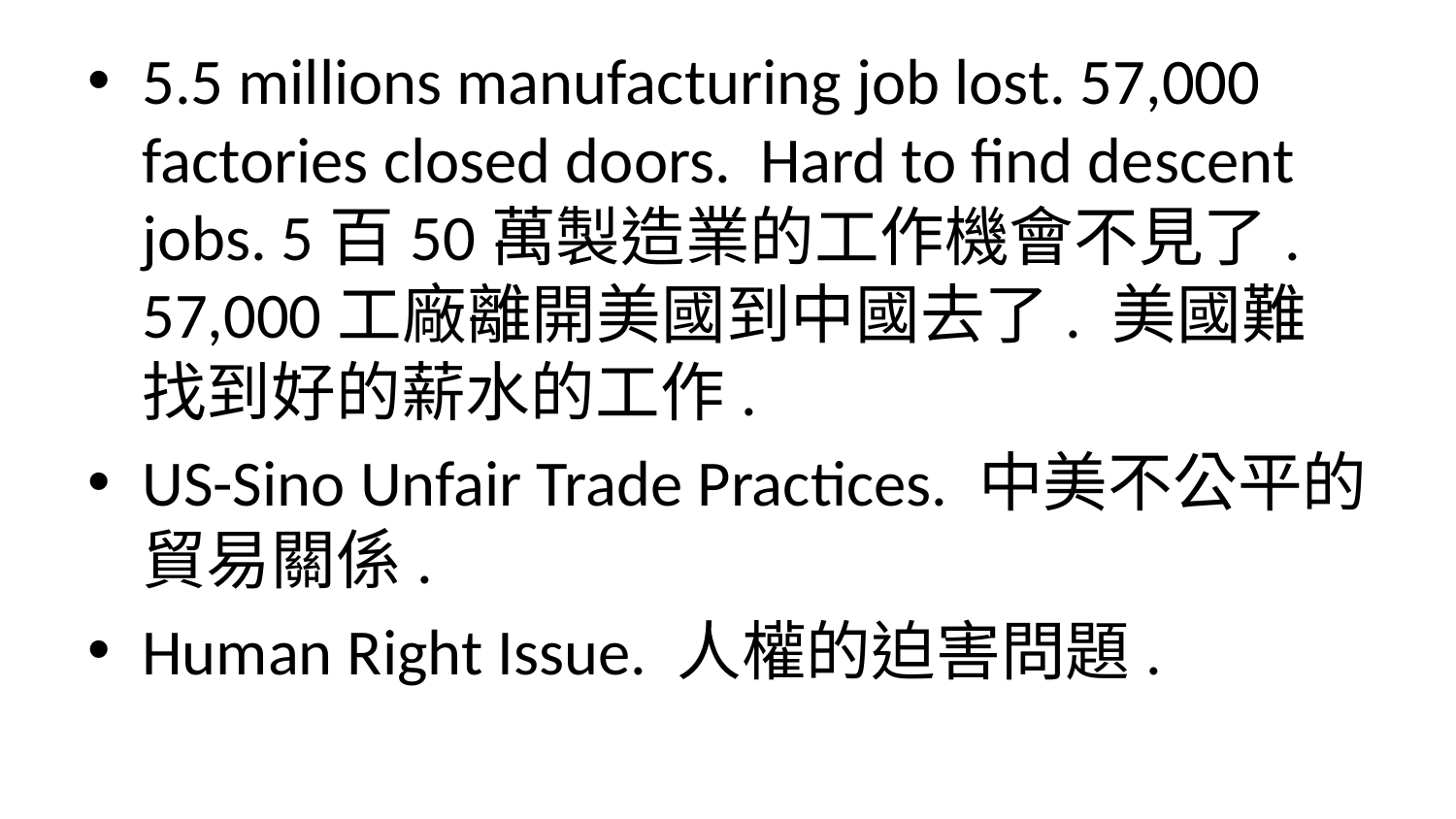

#
5.5 millions manufacturing job lost. 57,000 factories closed doors.  Hard to find descent jobs. 5百50萬製造業的工作機會不見了. 57,000工廠離開美國到中國去了. 美國難找到好的薪水的工作.
US-Sino Unfair Trade Practices. 中美不公平的貿易關係.
Human Right Issue. 人權的迫害問題.